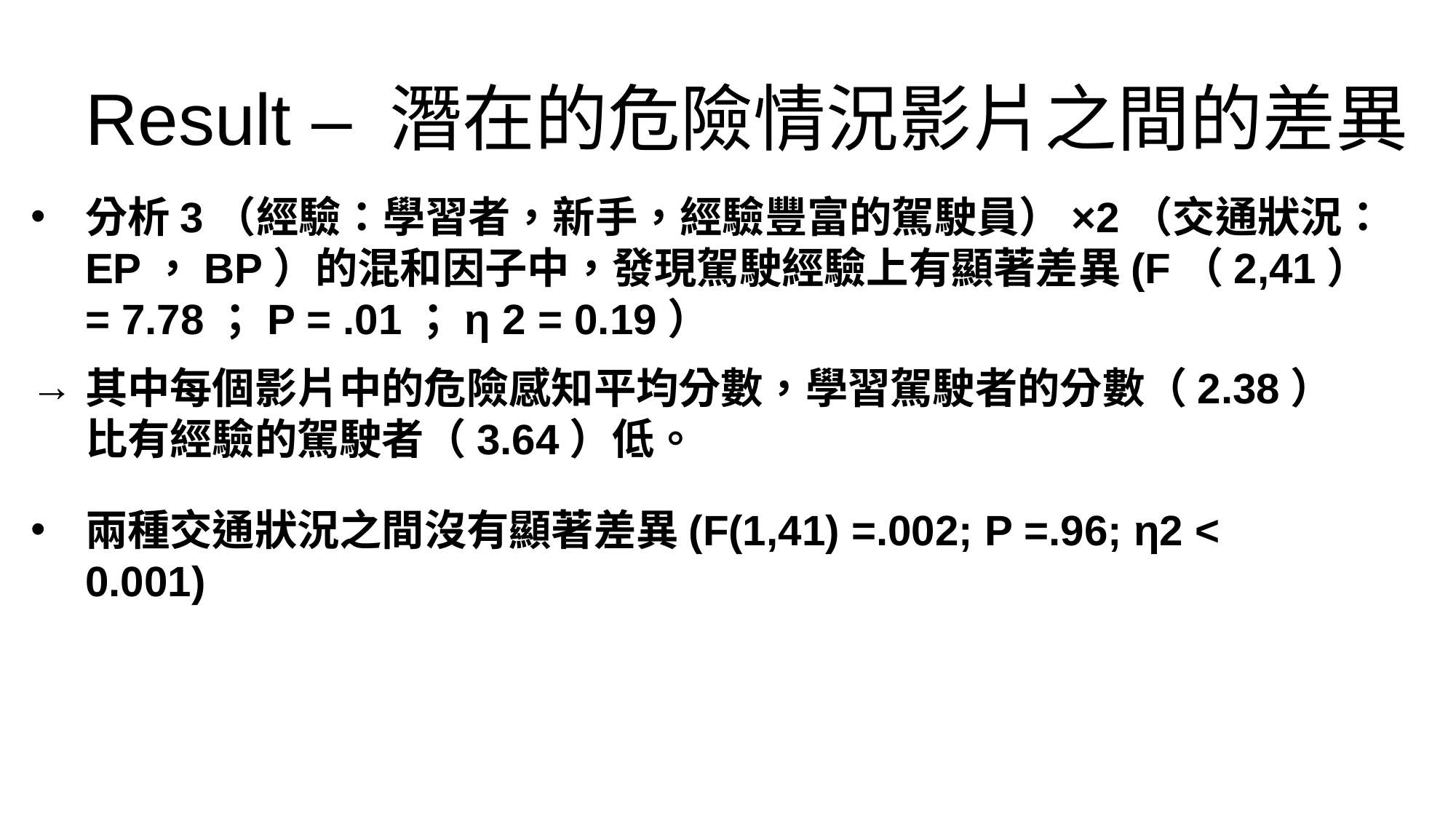

Result – 潛在的危險情況影片之間的差異
分析3（經驗：學習者，新手，經驗豐富的駕駛員）×2（交通狀況：EP，BP）的混和因子中，發現駕駛經驗上有顯著差異(F（2,41）= 7.78；P = .01；η 2 = 0.19）
其中每個影片中的危險感知平均分數，學習駕駛者的分數（2.38）比有經驗的駕駛者（3.64）低。
兩種交通狀況之間沒有顯著差異(F(1,41) =.002; P =.96; η2 < 0.001)